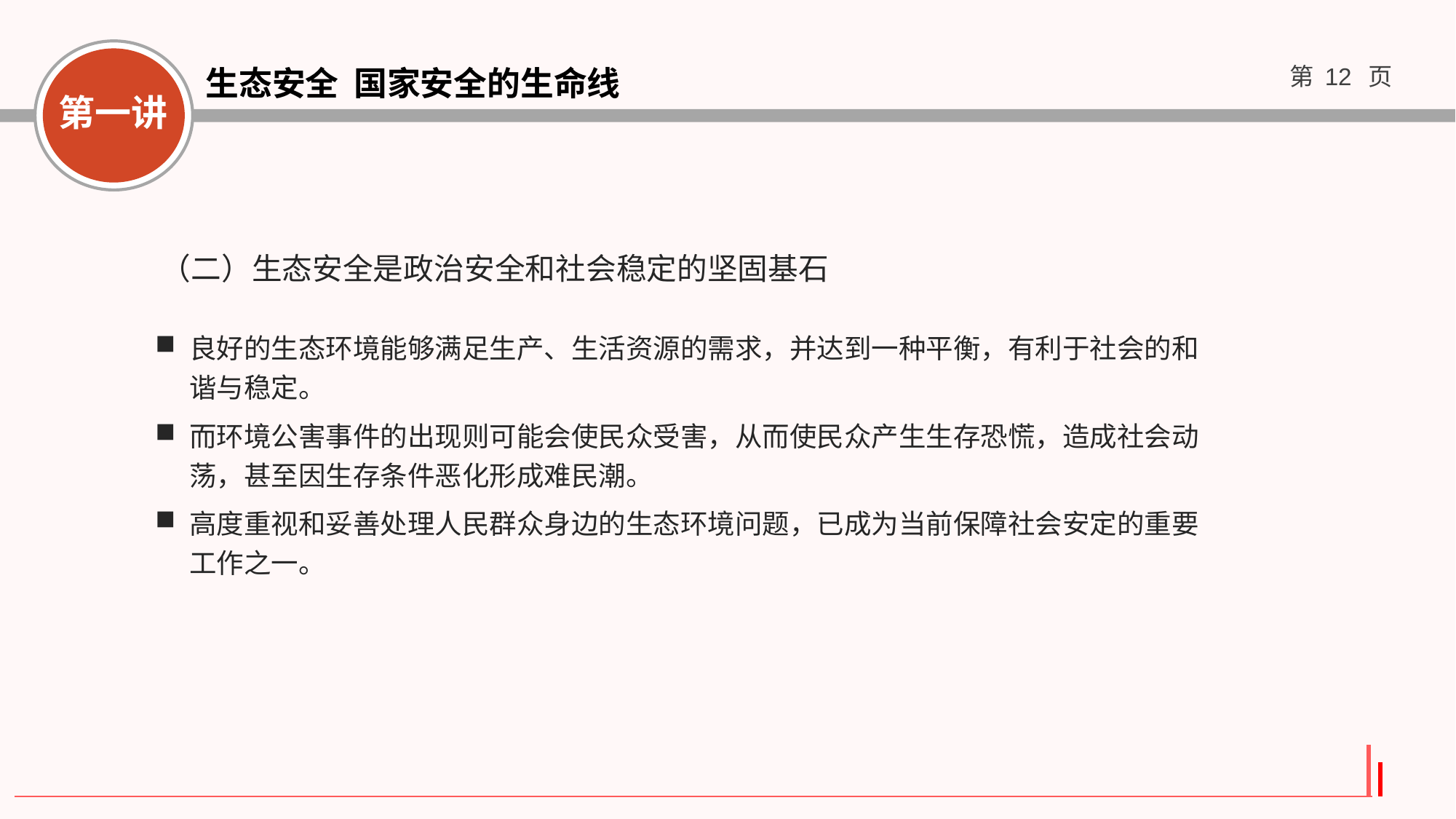

（二）生态安全是政治安全和社会稳定的坚固基石
良好的生态环境能够满足生产、生活资源的需求，并达到一种平衡，有利于社会的和谐与稳定。
而环境公害事件的出现则可能会使民众受害，从而使民众产生生存恐慌，造成社会动荡，甚至因生存条件恶化形成难民潮。
高度重视和妥善处理人民群众身边的生态环境问题，已成为当前保障社会安定的重要工作之一。